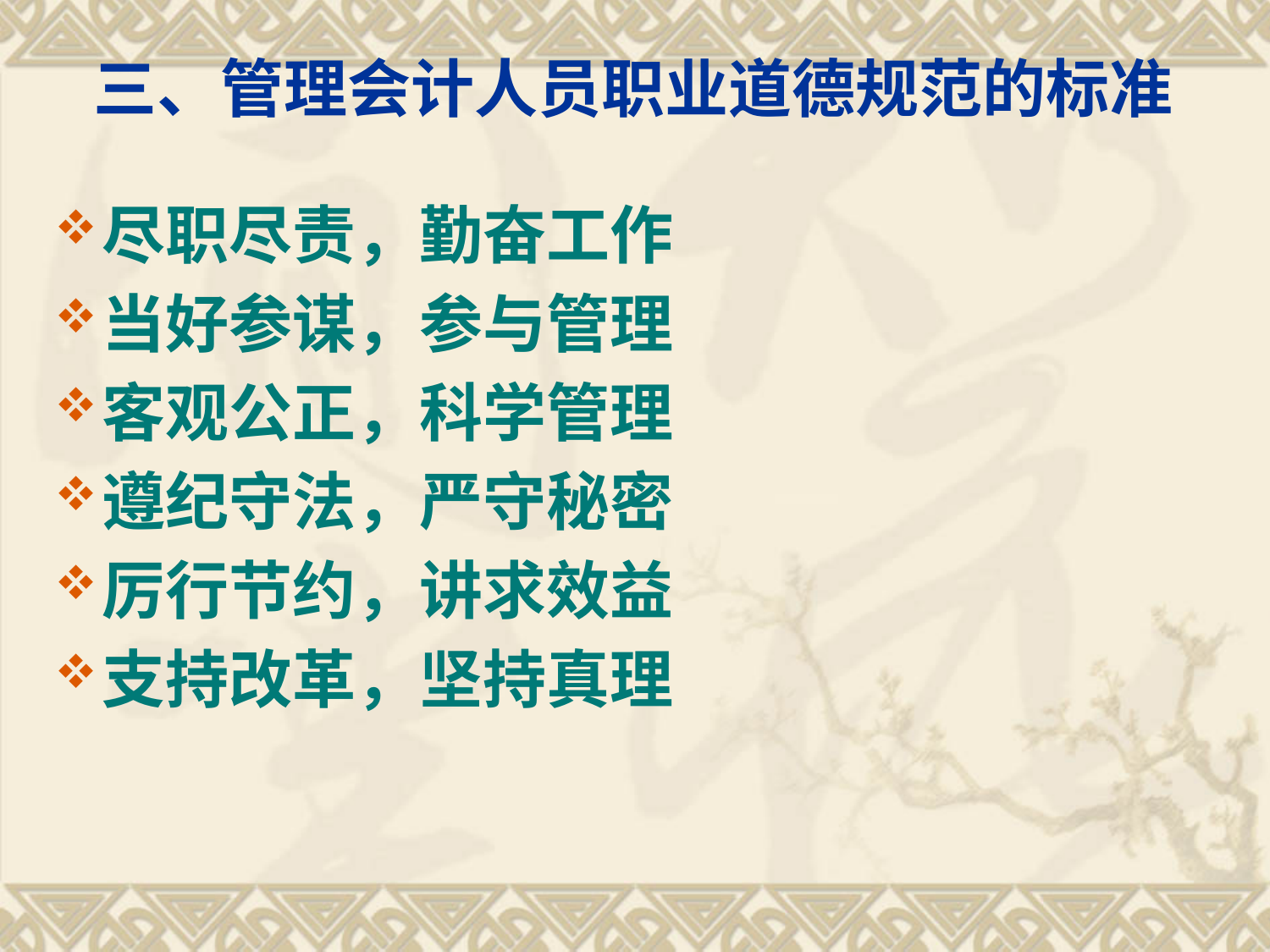

# 三、管理会计人员职业道德规范的标准
尽职尽责，勤奋工作
当好参谋，参与管理
客观公正，科学管理
遵纪守法，严守秘密
厉行节约，讲求效益
支持改革，坚持真理